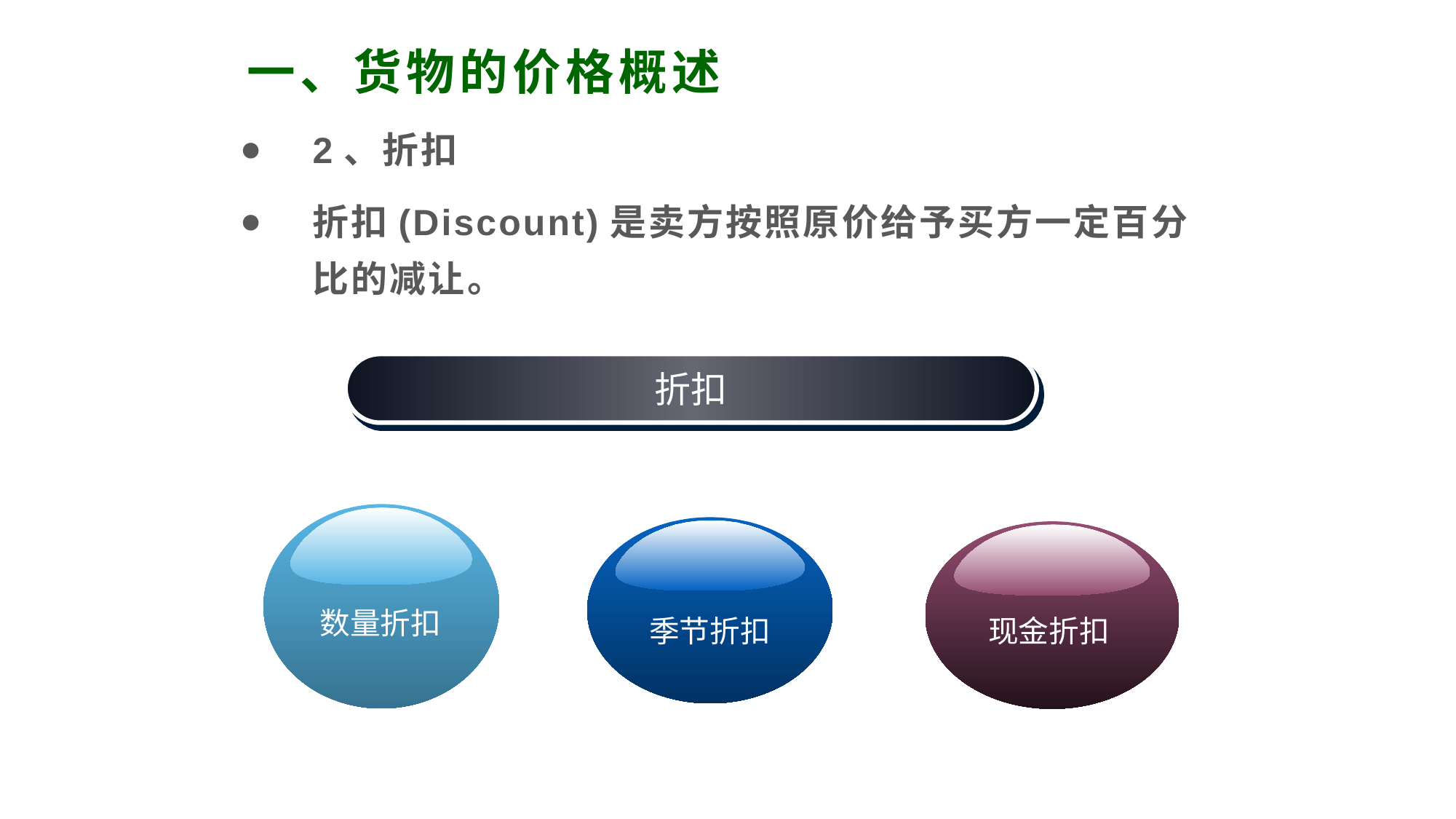

# 一、货物的价格概述
2、折扣
折扣(Discount)是卖方按照原价给予买方一定百分比的减让。

折扣

数量折扣

季节折扣

现金折扣